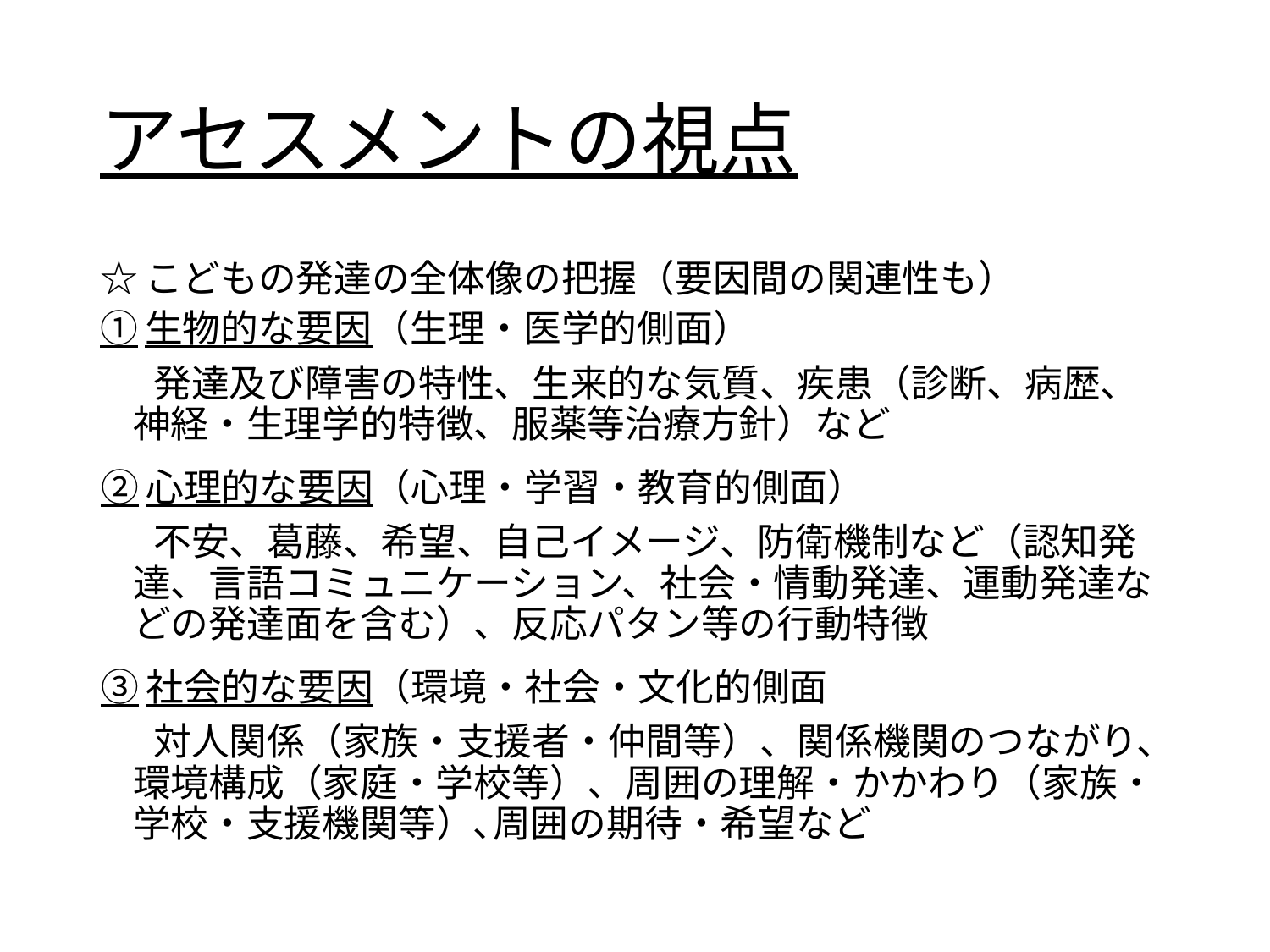

# アセスメントの視点
☆こどもの発達の全体像の把握（要因間の関連性も）
①生物的な要因（生理・医学的側面）
発達及び障害の特性、生来的な気質、疾患（診断、病歴、神経・生理学的特徴、服薬等治療方針）など
②心理的な要因（心理・学習・教育的側面）
不安、葛藤、希望、自己イメージ、防衛機制など（認知発達、言語コミュニケーション、社会・情動発達、運動発達などの発達面を含む）、反応パタン等の行動特徴
③社会的な要因（環境・社会・文化的側面
対人関係（家族・支援者・仲間等）、関係機関のつながり、環境構成（家庭・学校等）、周囲の理解・かかわり（家族・学校・支援機関等）､周囲の期待・希望など